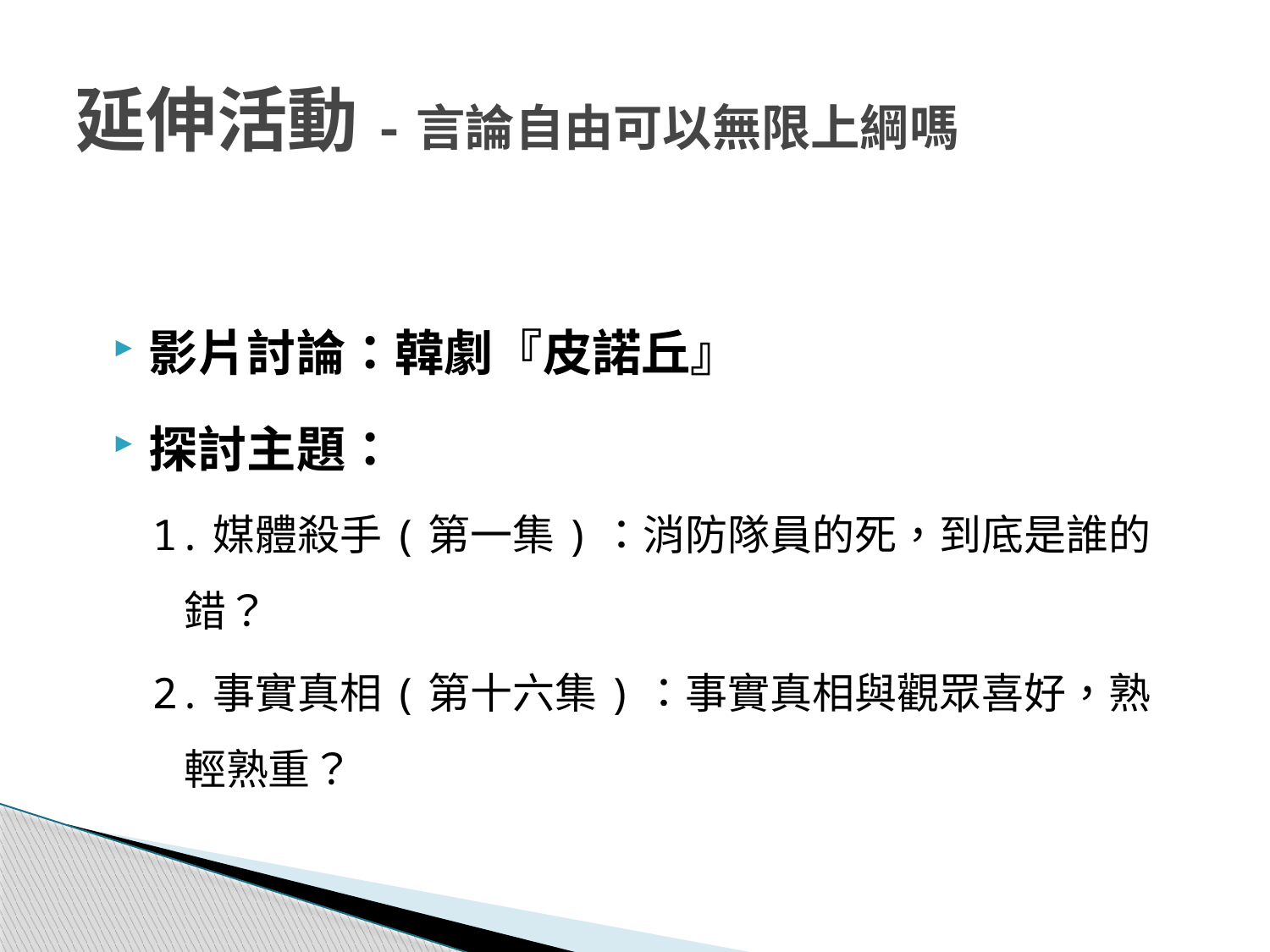

# 延伸活動-言論自由可以無限上綱嗎
影片討論：韓劇『皮諾丘』
探討主題：
1.媒體殺手(第一集)：消防隊員的死，到底是誰的錯？
2.事實真相(第十六集)：事實真相與觀眾喜好，熟輕熟重？